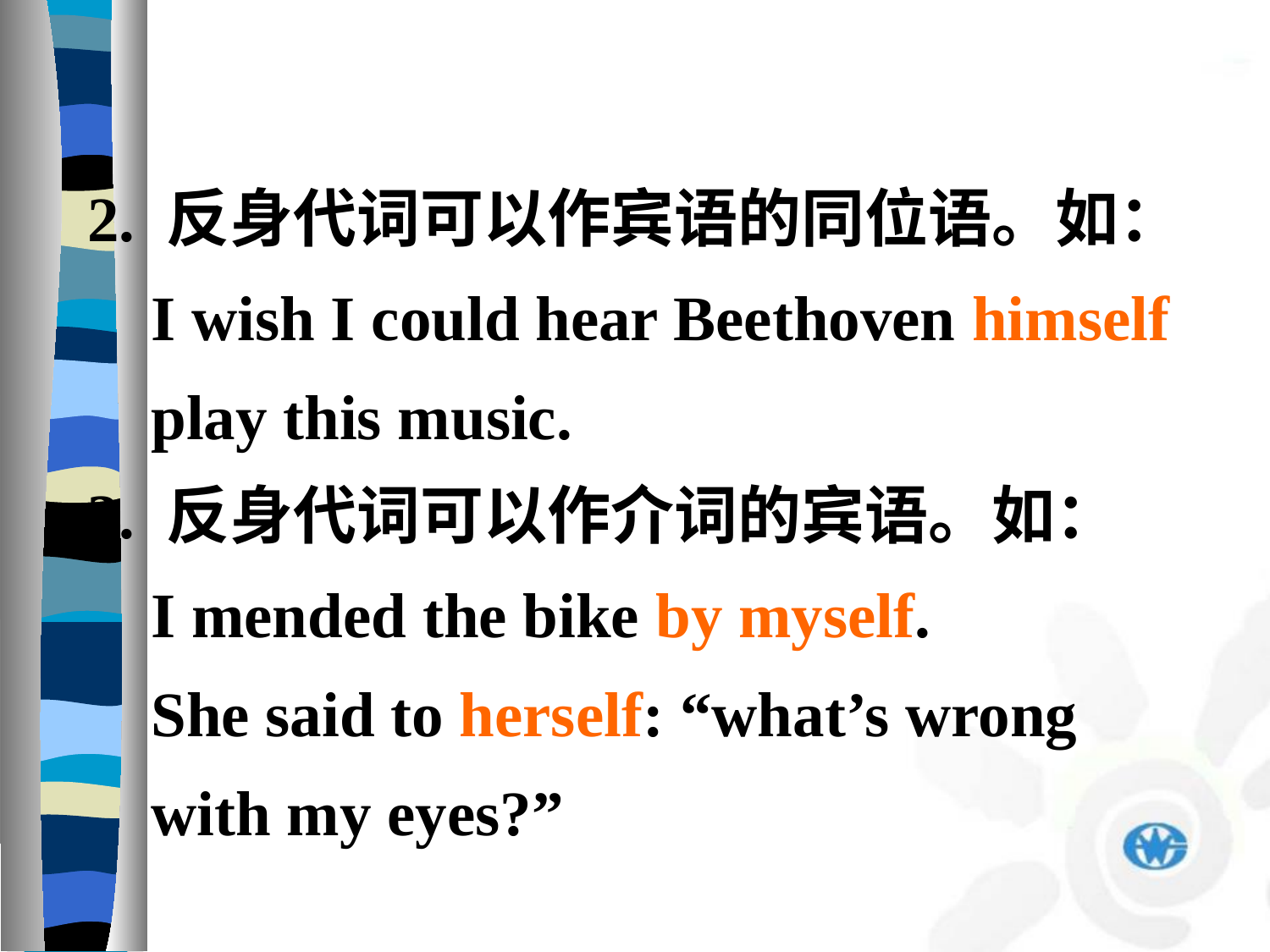

2. 反身代词可以作宾语的同位语。如：
    I wish I could hear Beethoven himself
    play this music.
3. 反身代词可以作介词的宾语。如：
    I mended the bike by myself.
    She said to herself: “what’s wrong
    with my eyes?”